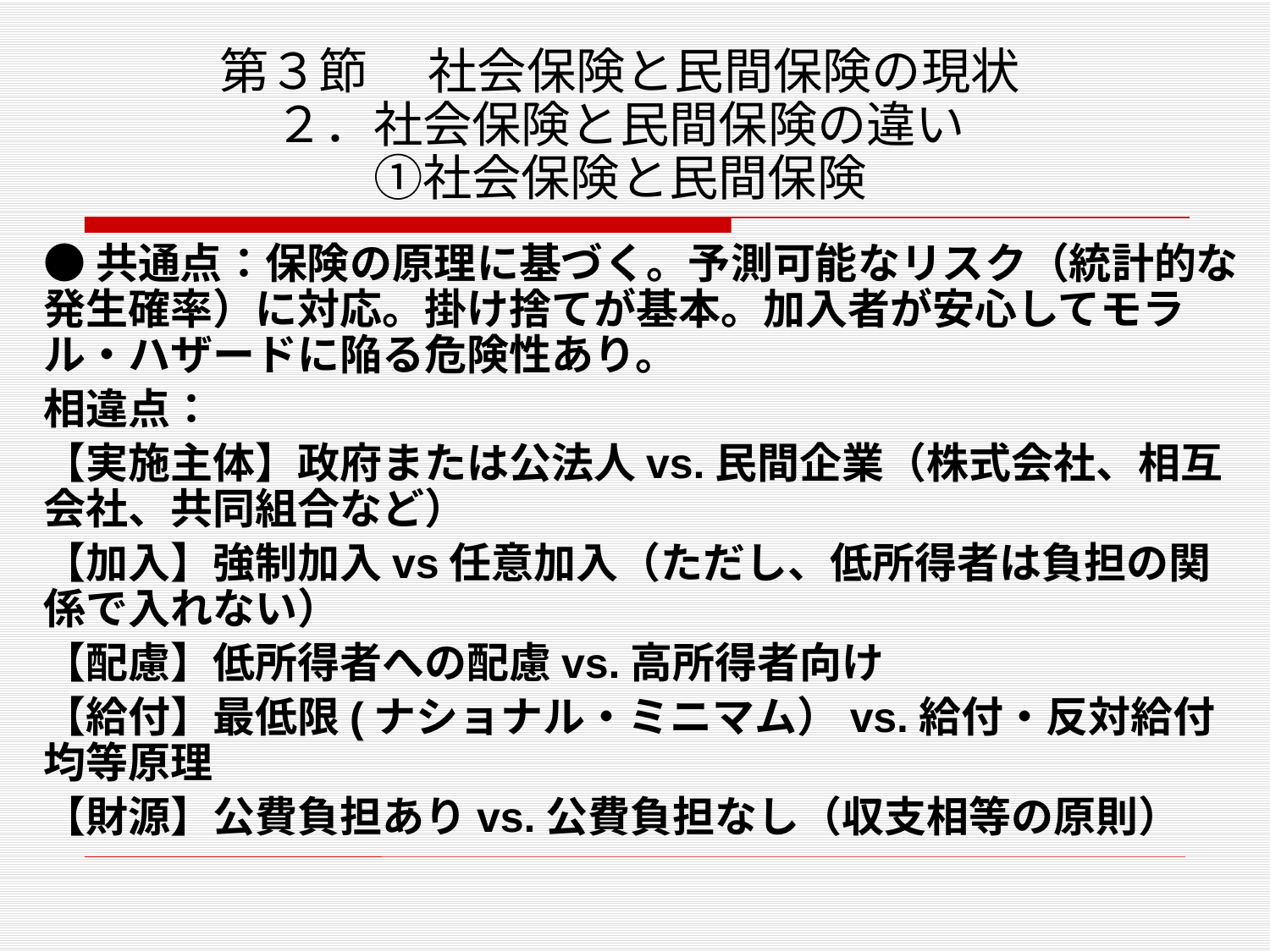

# 第３節　 社会保険と民間保険の現状 ２．社会保険と民間保険の違い ①社会保険と民間保険
●共通点：保険の原理に基づく。予測可能なリスク（統計的な発生確率）に対応。掛け捨てが基本。加入者が安心してモラル・ハザードに陥る危険性あり。
相違点：
【実施主体】政府または公法人vs.民間企業（株式会社、相互会社、共同組合など）
【加入】強制加入vs任意加入（ただし、低所得者は負担の関係で入れない）
【配慮】低所得者への配慮vs.高所得者向け
【給付】最低限(ナショナル・ミニマム）vs.給付・反対給付均等原理
【財源】公費負担ありvs.公費負担なし（収支相等の原則）